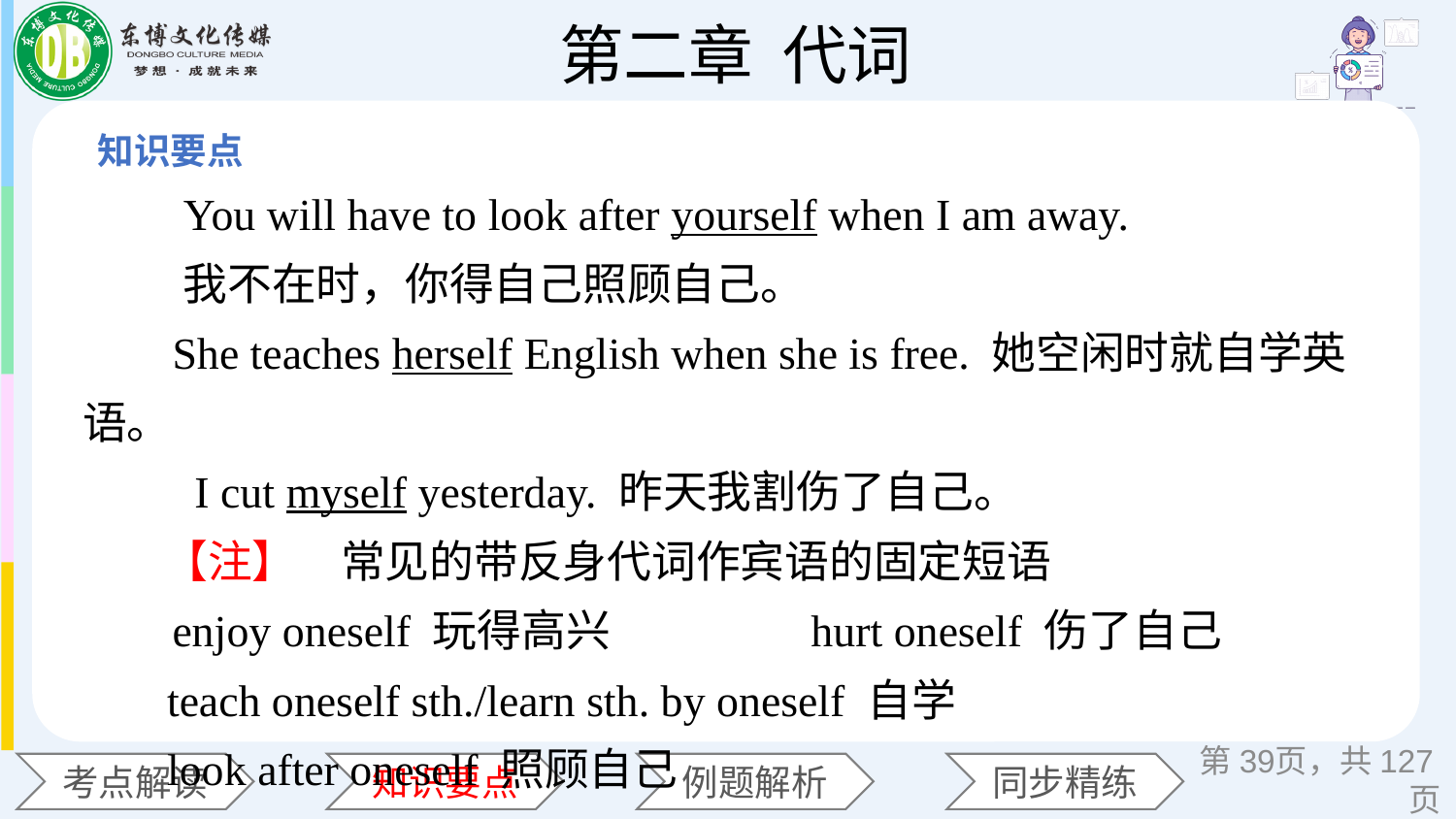

You will have to look after yourself when I am away.
         我不在时，你得自己照顾自己。
        She teaches herself English when she is free. 她空闲时就自学英语。
          I cut myself yesterday. 昨天我割伤了自己。
       【注】　常见的带反身代词作宾语的固定短语
        enjoy oneself 玩得高兴    		hurt oneself 伤了自己
 teach oneself sth./learn sth. by oneself 自学
 look after oneself 照顾自己

第39页，共127页